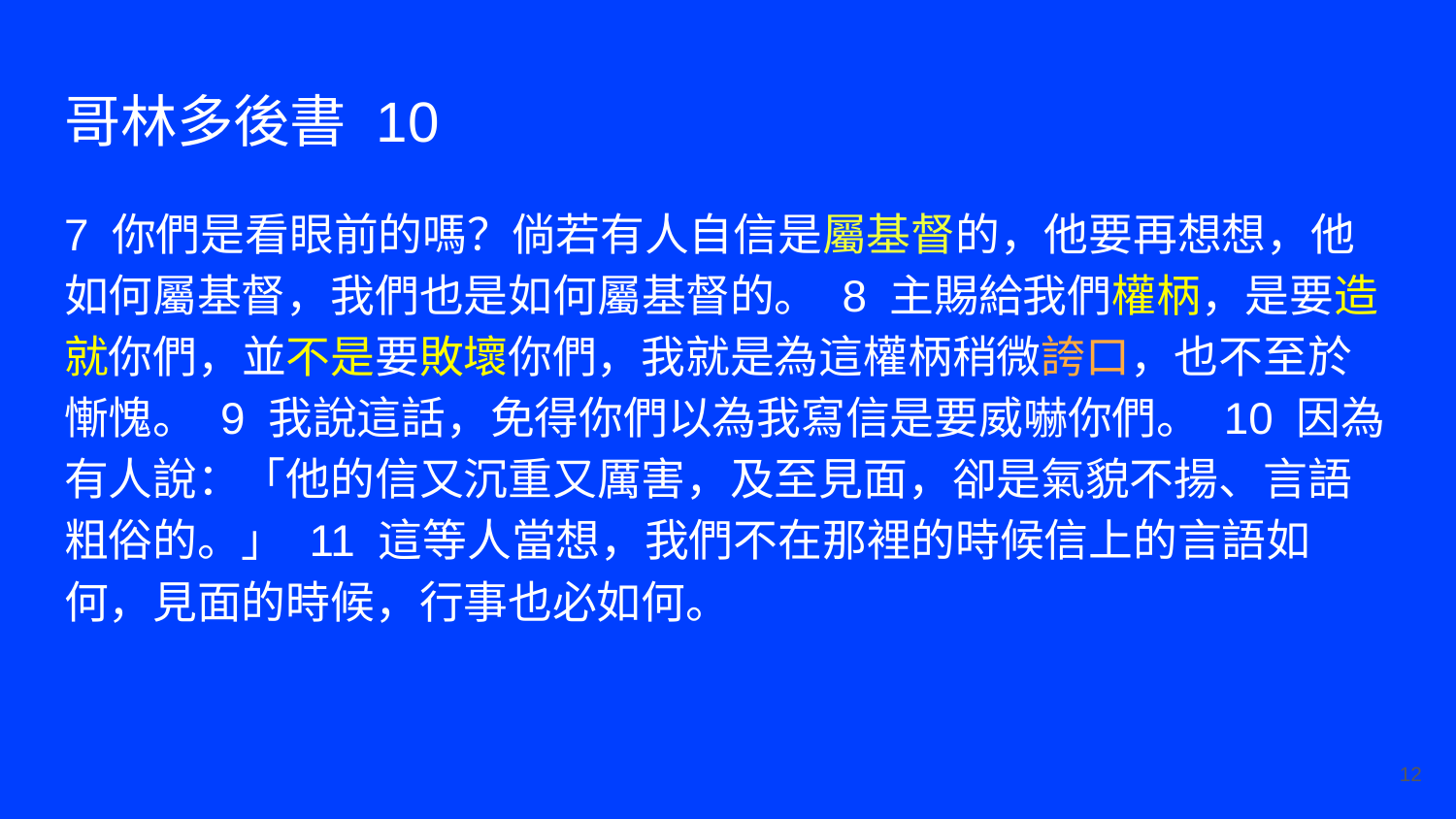

# 哥林多後書 10
7 你們是看眼前的嗎？倘若有人自信是屬基督的，他要再想想，他如何屬基督，我們也是如何屬基督的。 8 主賜給我們權柄，是要造就你們，並不是要敗壞你們，我就是為這權柄稍微誇口，也不至於慚愧。 9 我說這話，免得你們以為我寫信是要威嚇你們。 10 因為有人說：「他的信又沉重又厲害，及至見面，卻是氣貌不揚、言語粗俗的。」 11 這等人當想，我們不在那裡的時候信上的言語如何，見面的時候，行事也必如何。
12